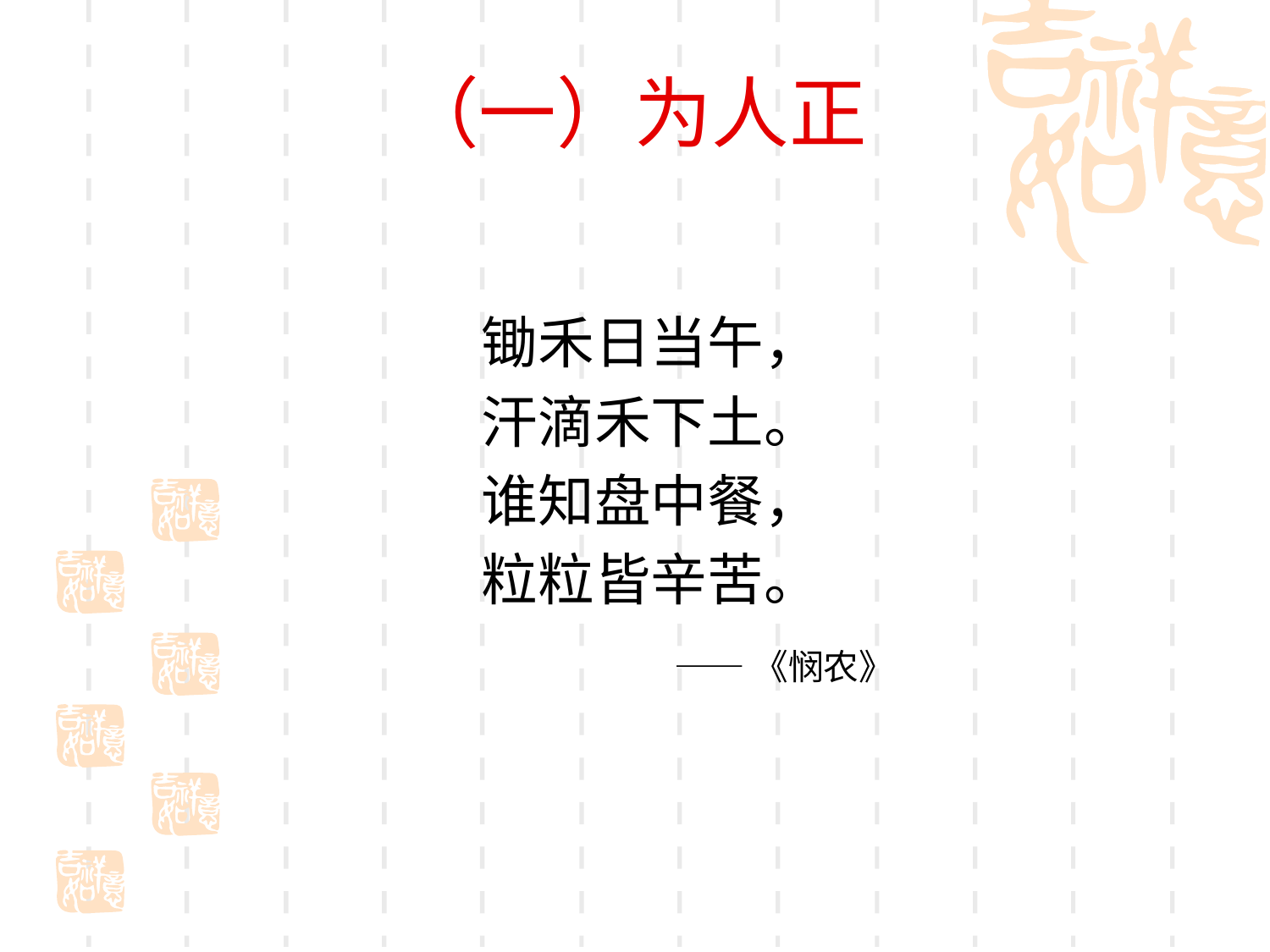

# （一）为人正

锄禾日当午，
汗滴禾下土。
谁知盘中餐，
粒粒皆辛苦。
                     ——《悯农》